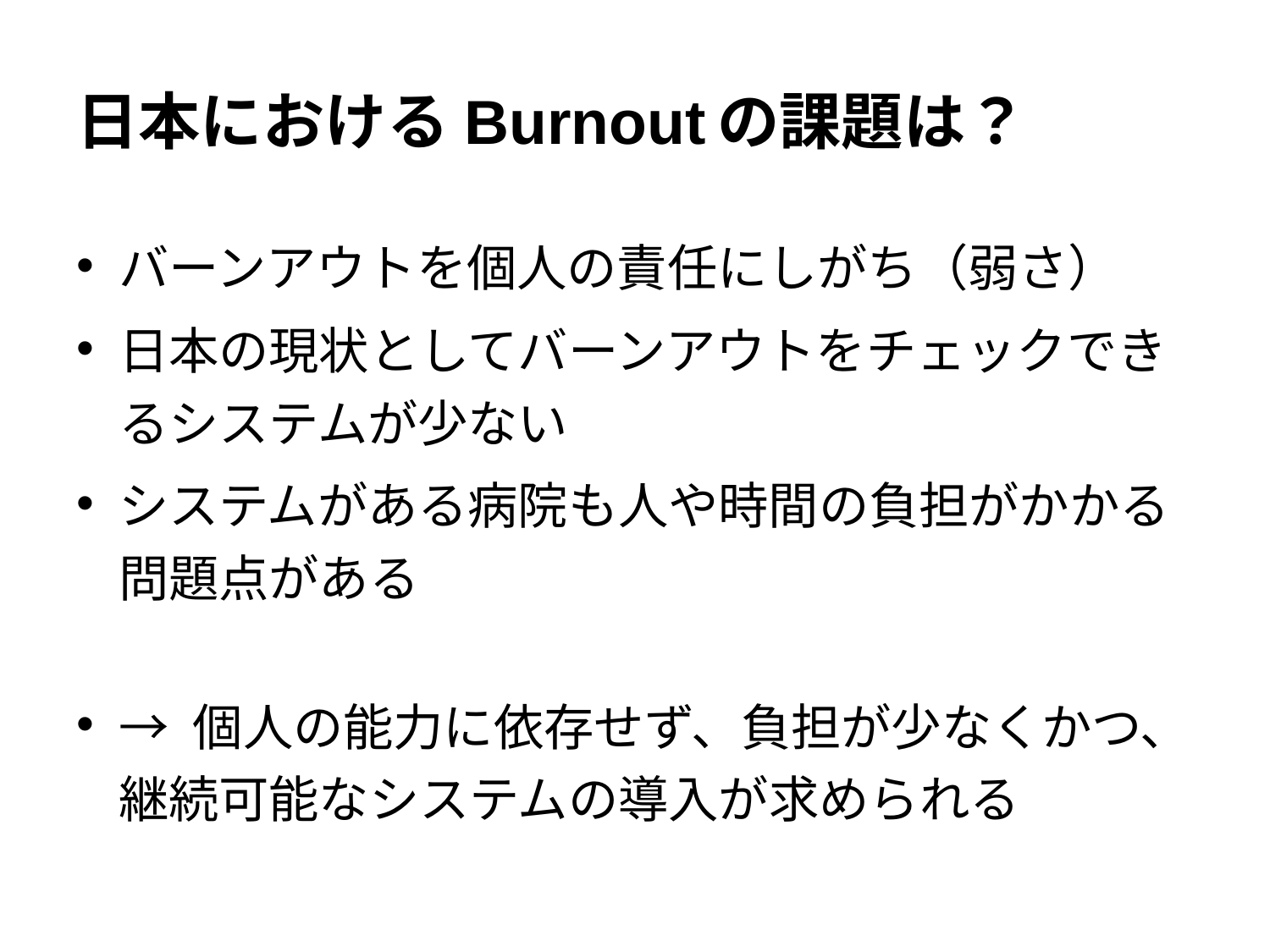

# 日本におけるBurnoutの課題は？
バーンアウトを個人の責任にしがち（弱さ）
日本の現状としてバーンアウトをチェックできるシステムが少ない
システムがある病院も人や時間の負担がかかる問題点がある

→ 個人の能力に依存せず、負担が少なくかつ、継続可能なシステムの導入が求められる